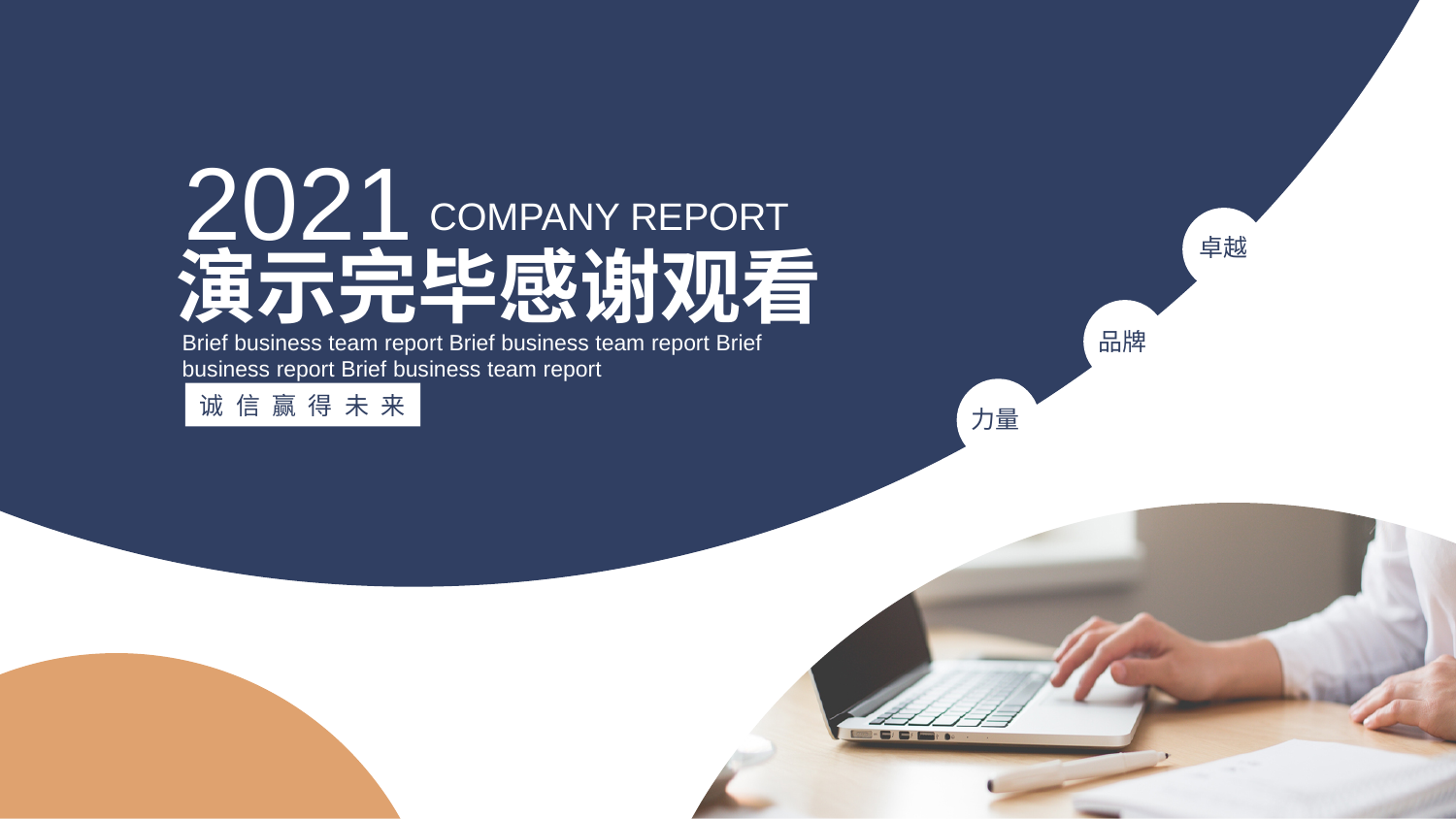

2021
COMPANY REPORT

卓越

品牌

力量
演示完毕感谢观看
Brief business team report Brief business team report Brief business report Brief business team report
诚信赢得未来